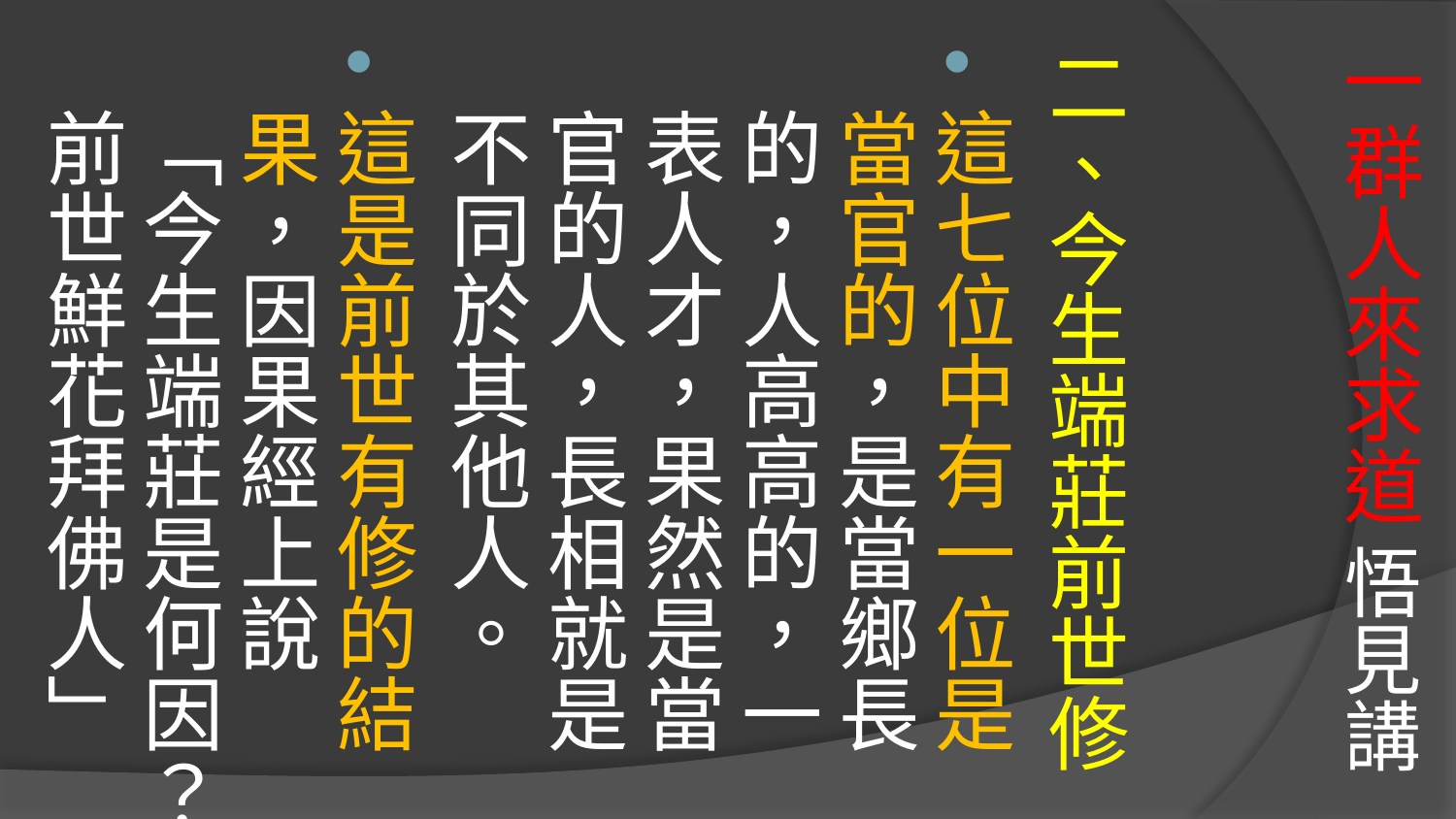

# 一群人來求道 悟見講
二、今生端莊前世修
這七位中有一位是當官的，是當鄉長的，人高高的，一表人才，果然是當官的人，長相就是不同於其他人。
這是前世有修的結果，因果經上說「今生端莊是何因？前世鮮花拜佛人」